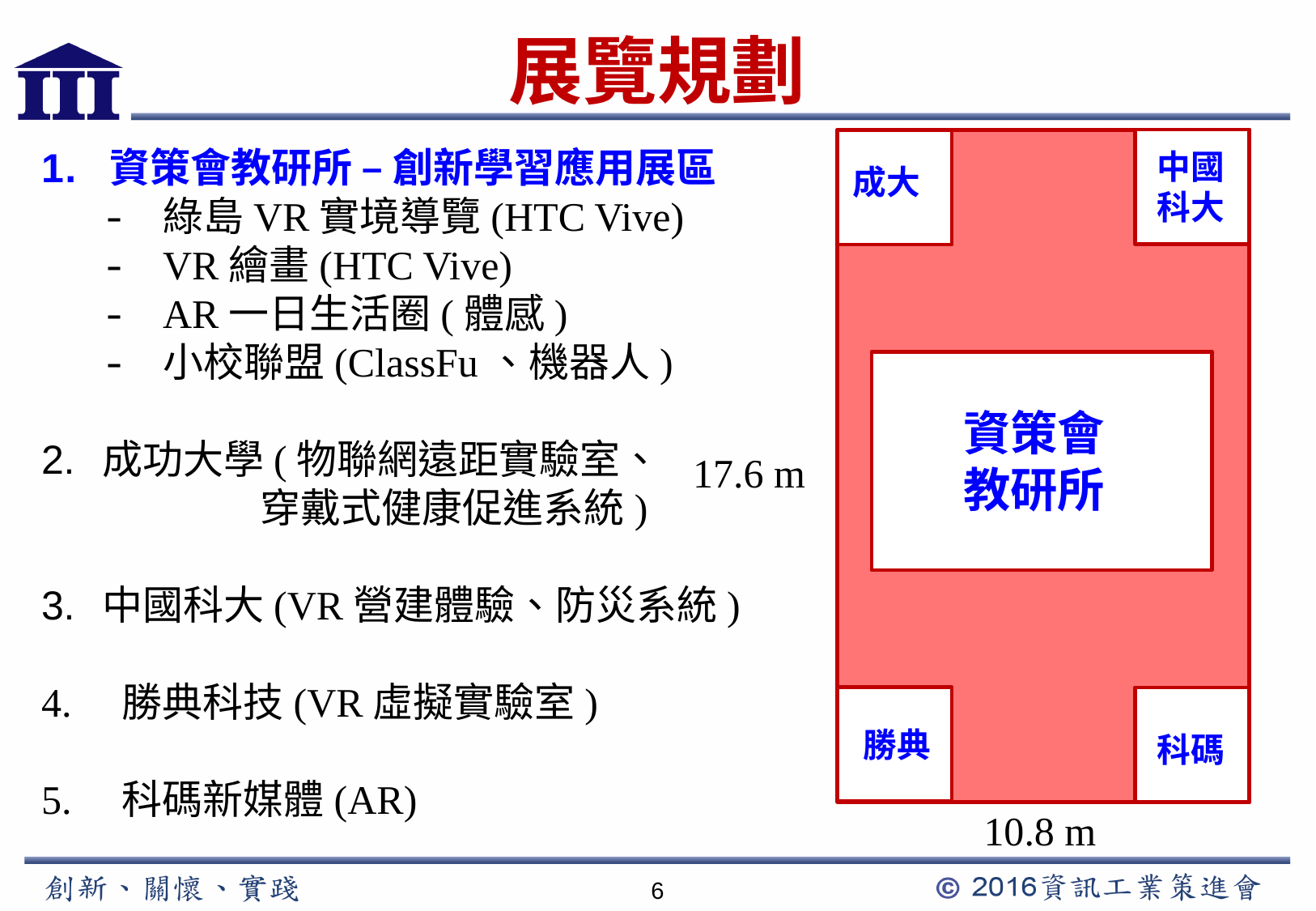

# 展覽規劃

17.6 m

10.8 m
資策會教研所 – 創新學習應用展區
綠島VR實境導覽(HTC Vive)
VR繪畫(HTC Vive)
AR一日生活圈(體感)
小校聯盟(ClassFu、機器人)

成功大學(物聯網遠距實驗室、
                       穿戴式健康促進系統)

中國科大(VR營建體驗、防災系統)

4.    勝典科技(VR虛擬實驗室)

5.    科碼新媒體(AR)
中國
科大
成大
資策會教研所
勝典
科碼
6